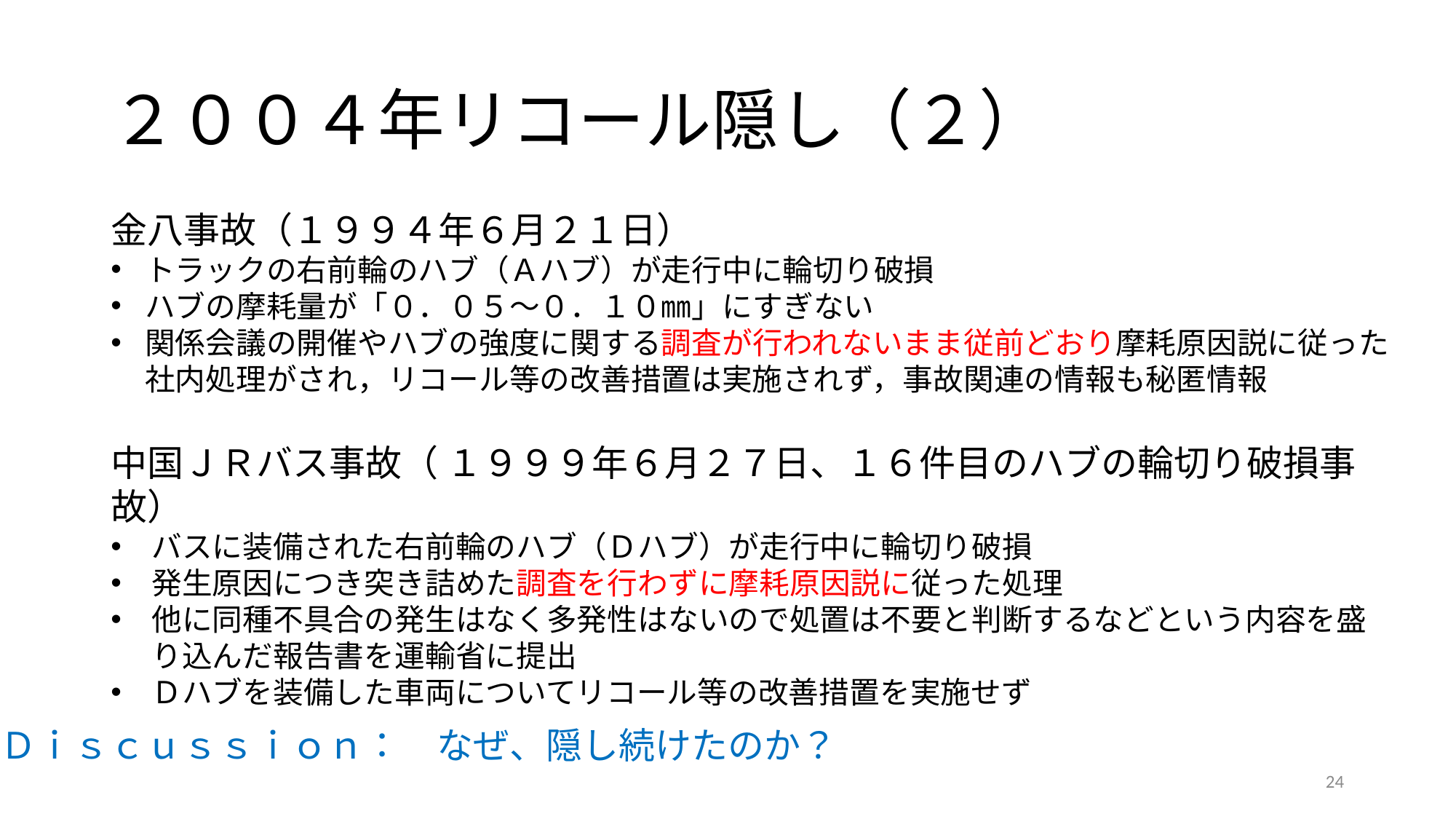

# ２００４年リコール隠し（２）
金八事故（１９９４年６月２１日）
トラックの右前輪のハブ（Ａハブ）が走行中に輪切り破損
ハブの摩耗量が「０．０５～０．１０㎜」にすぎない
関係会議の開催やハブの強度に関する調査が行われないまま従前どおり摩耗原因説に従った社内処理がされ，リコール等の改善措置は実施されず，事故関連の情報も秘匿情報

中国ＪＲバス事故（ １９９９年６月２７日、１６件目のハブの輪切り破損事故）
バスに装備された右前輪のハブ（Ｄハブ）が走行中に輪切り破損
発生原因につき突き詰めた調査を行わずに摩耗原因説に従った処理
他に同種不具合の発生はなく多発性はないので処置は不要と判断するなどという内容を盛り込んだ報告書を運輸省に提出
Ｄハブを装備した車両についてリコール等の改善措置を実施せず
Ｄｉｓｃｕｓｓｉｏｎ：　なぜ、隠し続けたのか？
24